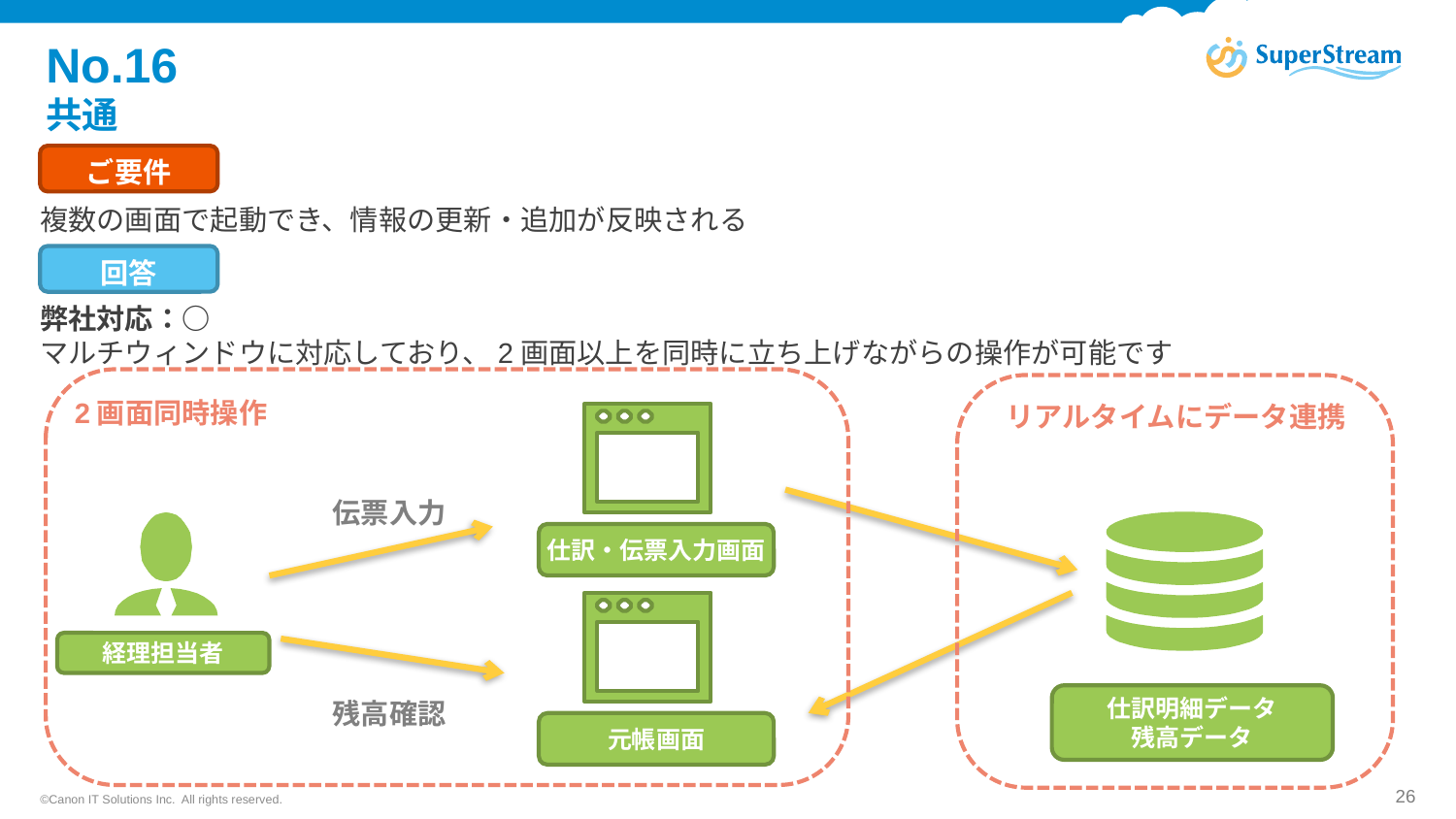

# No.16 共通
ご要件
複数の画面で起動でき、情報の更新・追加が反映される
回答
弊社対応：○
マルチウィンドウに対応しており、2画面以上を同時に立ち上げながらの操作が可能です
2画面同時操作
リアルタイムにデータ連携

伝票入力

仕訳・伝票入力画面

経理担当者
残高確認
仕訳明細データ
残高データ
元帳画面
©Canon IT Solutions Inc.  All rights reserved.
26